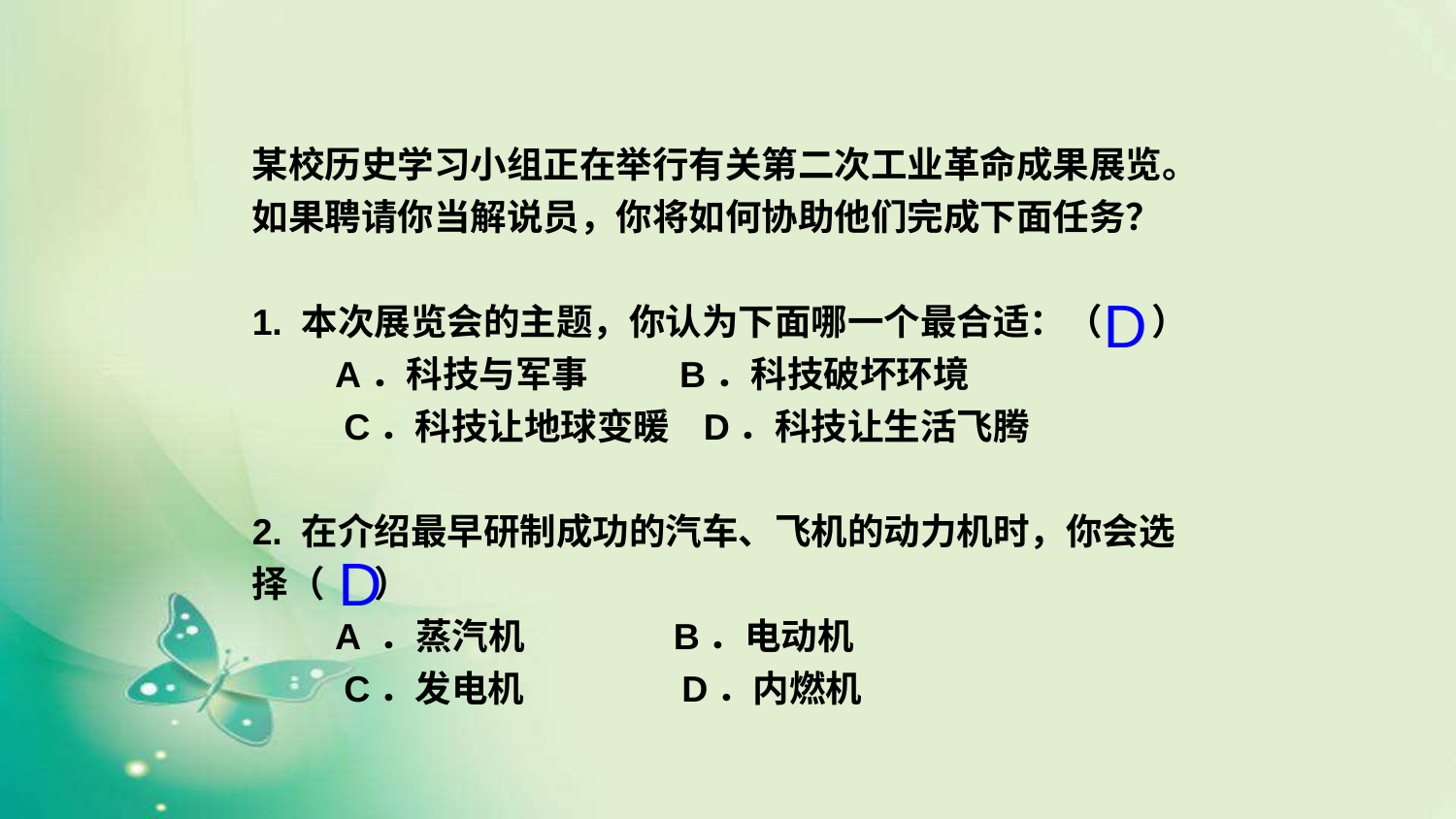

某校历史学习小组正在举行有关第二次工业革命成果展览。如果聘请你当解说员，你将如何协助他们完成下面任务？
1. 本次展览会的主题，你认为下面哪一个最合适：（      ）
         A．科技与军事          B．科技破坏环境
         C．科技让地球变暖   D．科技让生活飞腾
2. 在介绍最早研制成功的汽车、飞机的动力机时，你会选  择（      ）
         A ．蒸汽机                 B．电动机
         C．发电机                  D．内燃机
D

D